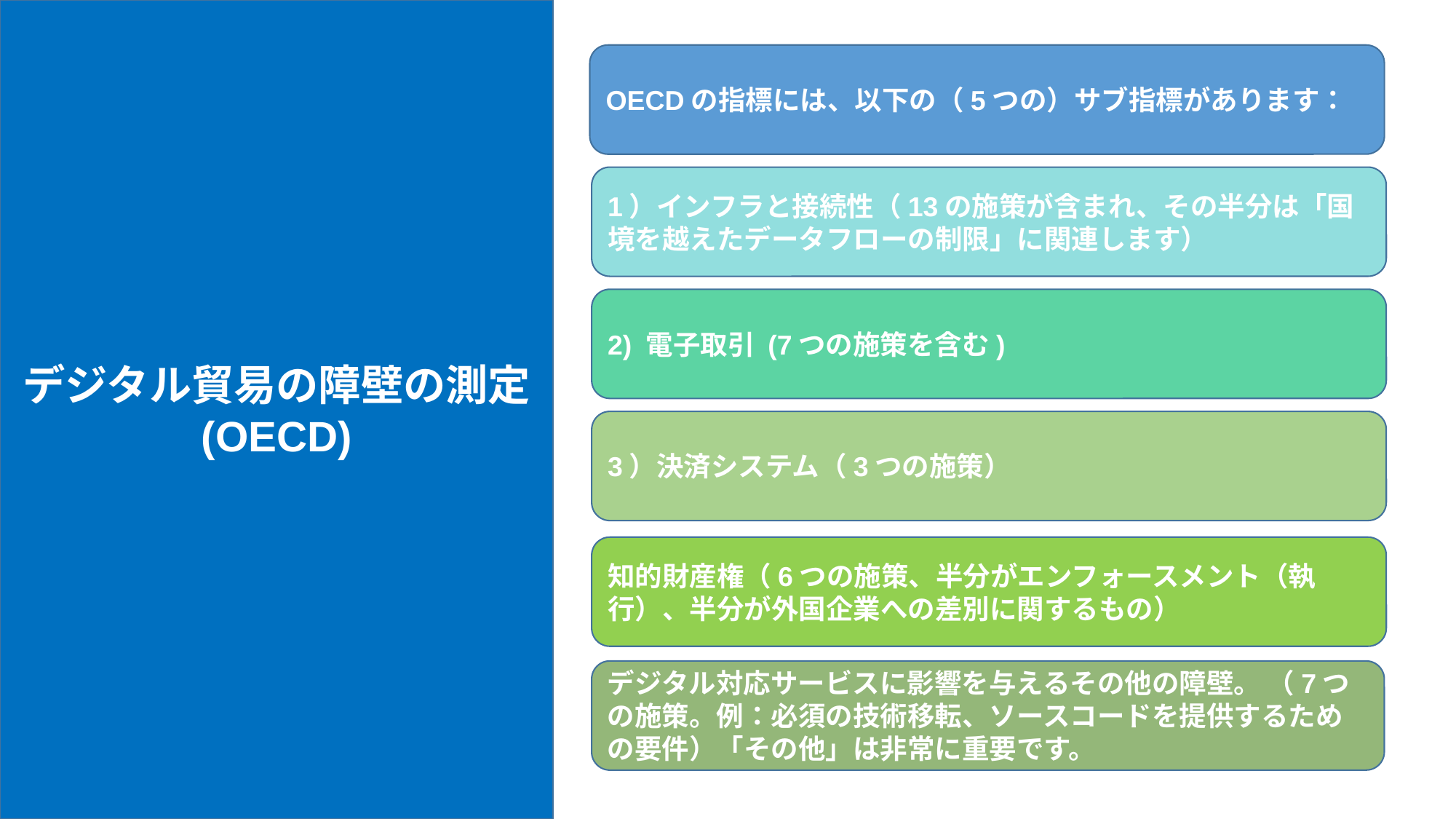

デジタル貿易の障壁の測定 (OECD)

OECDの指標には、以下の（5つの）サブ指標があります：
1）インフラと接続性（13の施策が含まれ、その半分は「国境を越えたデータフローの制限」に関連します）
2) 電子取引 (7つの施策を含む)
3）決済システム（3つの施策）
知的財産権（6つの施策、半分がエンフォースメント（執行）、半分が外国企業への差別に関するもの）
デジタル対応サービスに影響を与えるその他の障壁。 （7つの施策。例：必須の技術移転、ソースコードを提供するための要件）「その他」は非常に重要です。